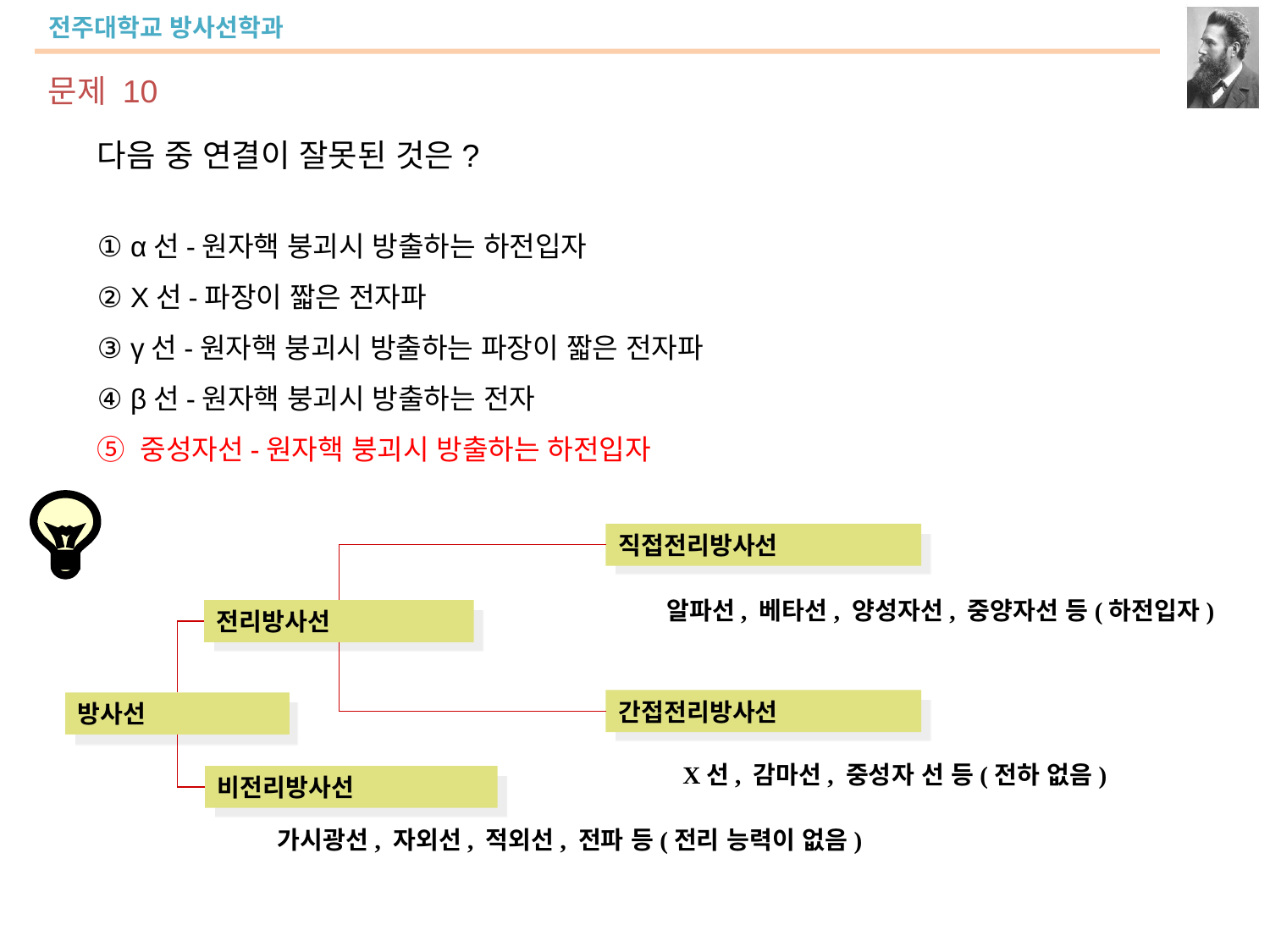

문제 10
다음 중 연결이 잘못된 것은?

① α선-원자핵 붕괴시 방출하는 하전입자
② X선-파장이 짧은 전자파
③ γ선-원자핵 붕괴시 방출하는 파장이 짧은 전자파
④ β선-원자핵 붕괴시 방출하는 전자
⑤ 중성자선-원자핵 붕괴시 방출하는 하전입자

직접전리방사선
알파선, 베타선, 양성자선, 중양자선 등(하전입자)
전리방사선
간접전리방사선
방사선
X선, 감마선, 중성자 선 등(전하 없음)
비전리방사선
가시광선, 자외선, 적외선, 전파 등(전리 능력이 없음)